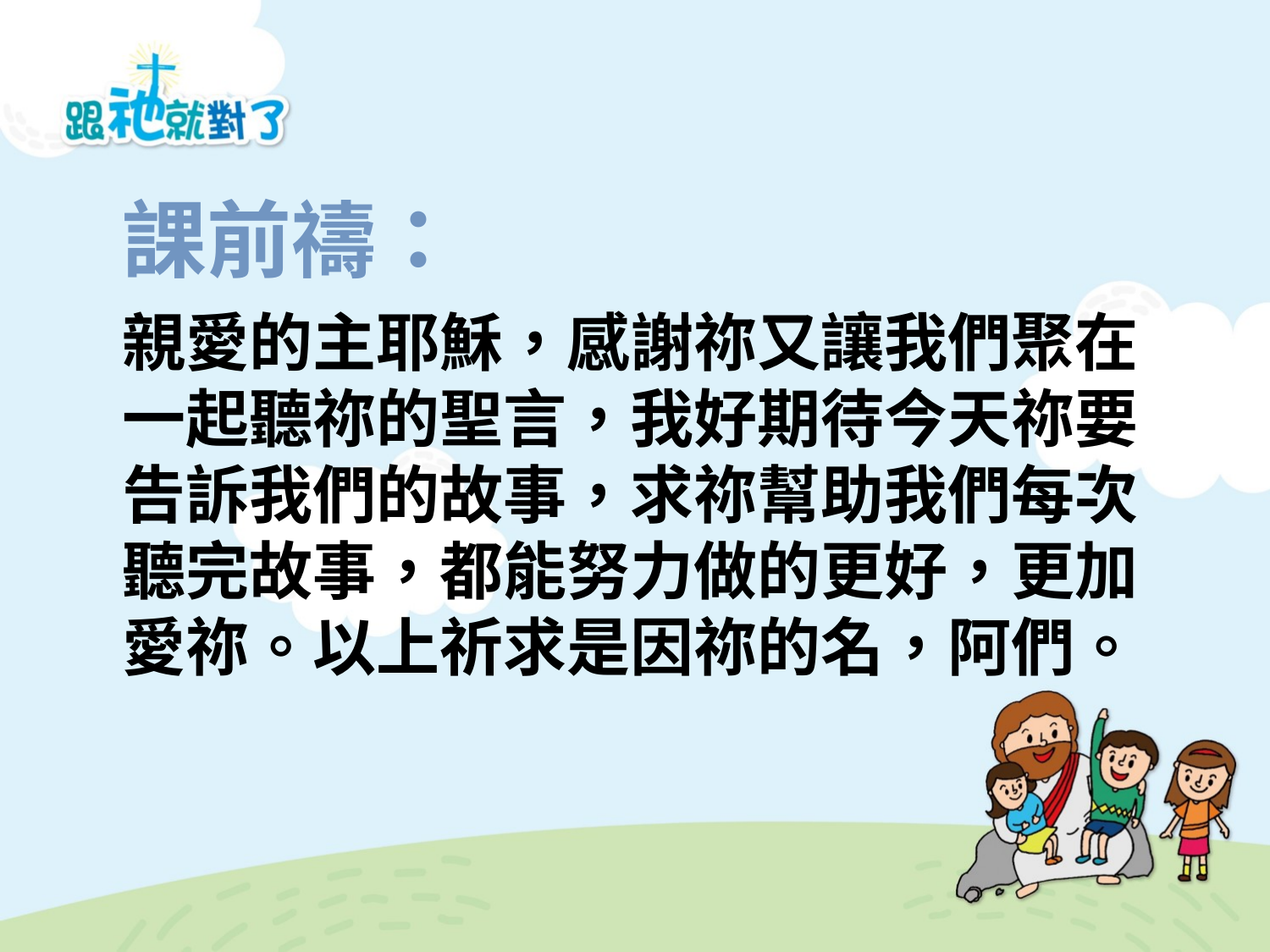

課前禱：
親愛的主耶穌，感謝祢又讓我們聚在一起聽祢的聖言，我好期待今天祢要告訴我們的故事，求祢幫助我們每次聽完故事，都能努力做的更好，更加愛祢。以上祈求是因祢的名，阿們。